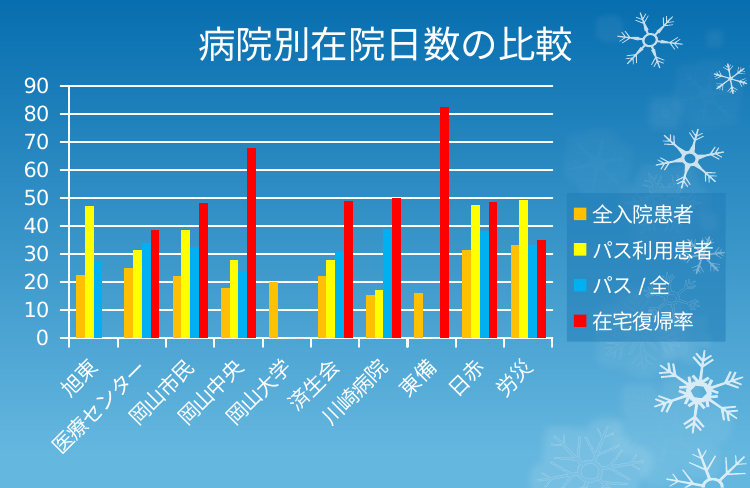

# 病院別在院日数の比較

### Chart

| Category | 全入院患者 | パス利用患者  | パス/全 | 在宅復帰率 |
|---|---|---|---|---|
| 旭東 | 22.38 | 47.17 | 27.06 | None |
| 医療センター | 25.1 | 31.6 | 34.090909090909086 | 38.6 |
| 岡山市民 | 22.2 | 38.5 | 32.45614035087719 | 48.2 |
| 岡山中央 | 18.0 | 28.0 | 24.0 | 68.0 |
| 岡山大学 | 20.0 | 0.0 | 0.0 | 0.0 |
| 済生会 | 22.0 | 28.06 | 30.61 | 48.9 |
| 川崎病院 | 15.3 | 17.3 | 38.88888888888889 | 50.0 |
| 東備 | 16.05 | 0.0 | 0.0 | 82.5 |
| 日赤 | 31.6 | 47.7 | 38.24 | 48.5 |
| 労災 | 33.4 | 49.2 | 33.33 | 35.2 |